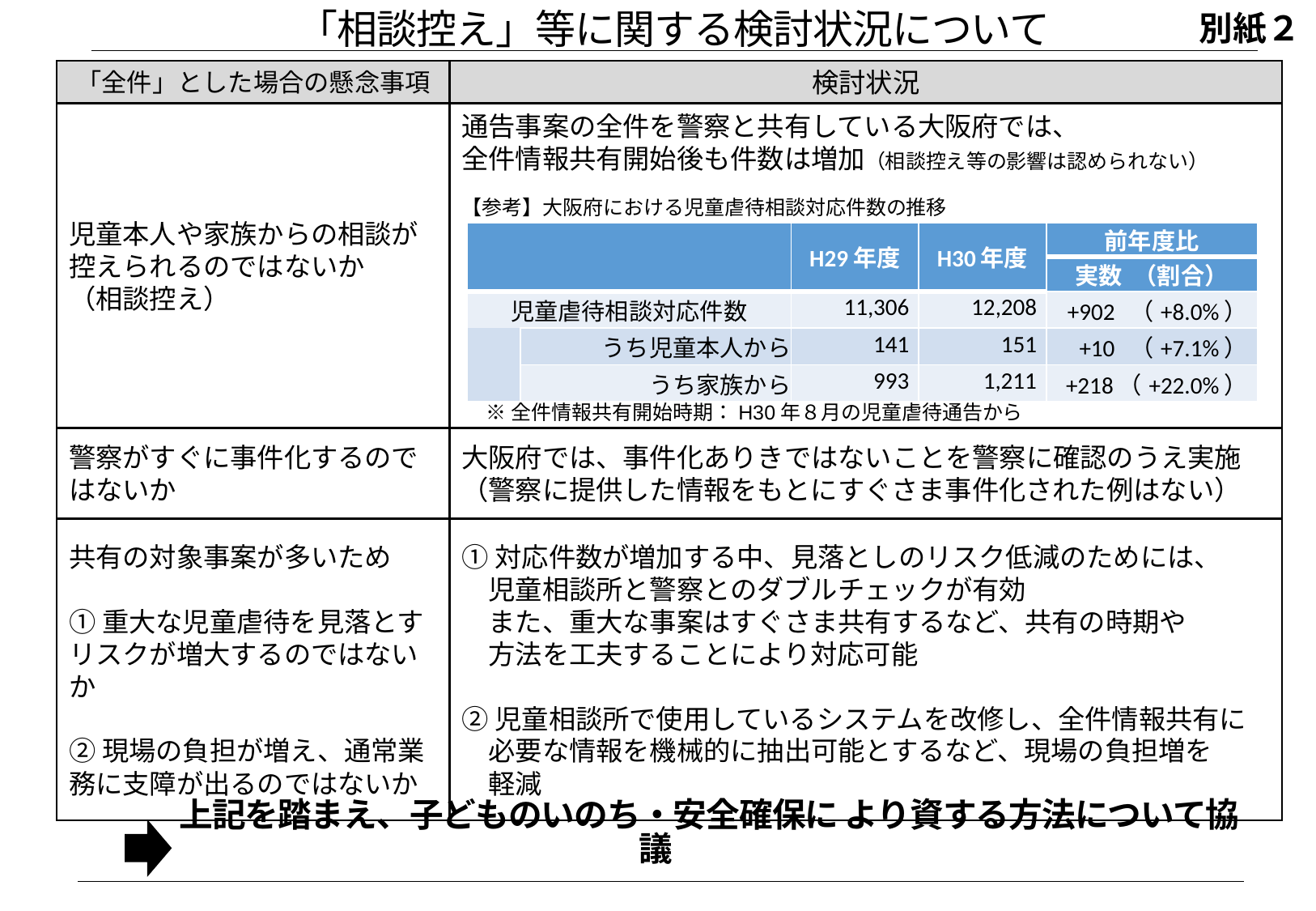

「相談控え」等に関する検討状況について
別紙２
「全件」とした場合の懸念事項
検討状況
児童本人や家族からの相談が
控えられるのではないか
（相談控え）
通告事案の全件を警察と共有している大阪府では、
全件情報共有開始後も件数は増加（相談控え等の影響は認められない）

【参考】大阪府における児童虐待相談対応件数の推移
|  |  | H29年度 | H30年度 | 前年度比 |
| --- | --- | --- | --- | --- |
|  |  |  |  | 実数 （割合） |
| 児童虐待相談対応件数 |  | 11,306 | 12,208 | +902 （+8.0%） |
|  | うち児童本人から | 141 | 151 | +10 （+7.1%） |
|  | うち家族から | 993 | 1,211 | +218（+22.0%） |
※全件情報共有開始時期：H30年８月の児童虐待通告から
警察がすぐに事件化するのではないか
大阪府では、事件化ありきではないことを警察に確認のうえ実施（警察に提供した情報をもとにすぐさま事件化された例はない）
①対応件数が増加する中、見落としのリスク低減のためには、
　児童相談所と警察とのダブルチェックが有効
　また、重大な事案はすぐさま共有するなど、共有の時期や
　方法を工夫することにより対応可能

②児童相談所で使用しているシステムを改修し、全件情報共有に
　必要な情報を機械的に抽出可能とするなど、現場の負担増を
　軽減
共有の対象事案が多いため

①重大な児童虐待を見落とす
リスクが増大するのではないか

②現場の負担が増え、通常業務に支障が出るのではないか
　　　 上記を踏まえ、子どものいのち・安全確保に より資する方法について協議